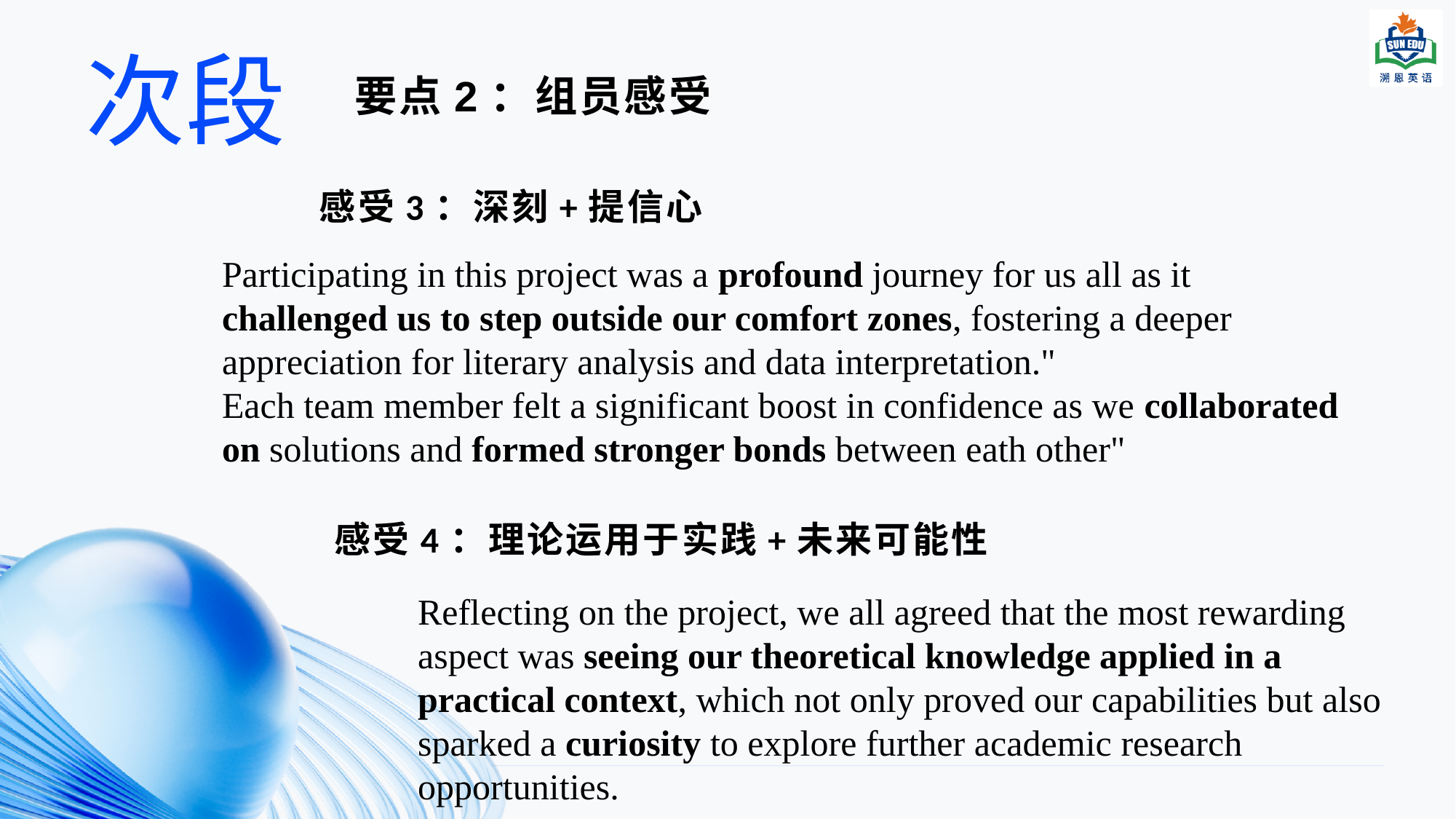

# 次段
要点2：组员感受
感受3：深刻+提信心
Participating in this project was a profound journey for us all as it challenged us to step outside our comfort zones, fostering a deeper appreciation for literary analysis and data interpretation."
Each team member felt a significant boost in confidence as we collaborated on solutions and formed stronger bonds between eath other"

感受4：理论运用于实践+未来可能性
Reflecting on the project, we all agreed that the most rewarding aspect was seeing our theoretical knowledge applied in a practical context, which not only proved our capabilities but also sparked a curiosity to explore further academic research opportunities.